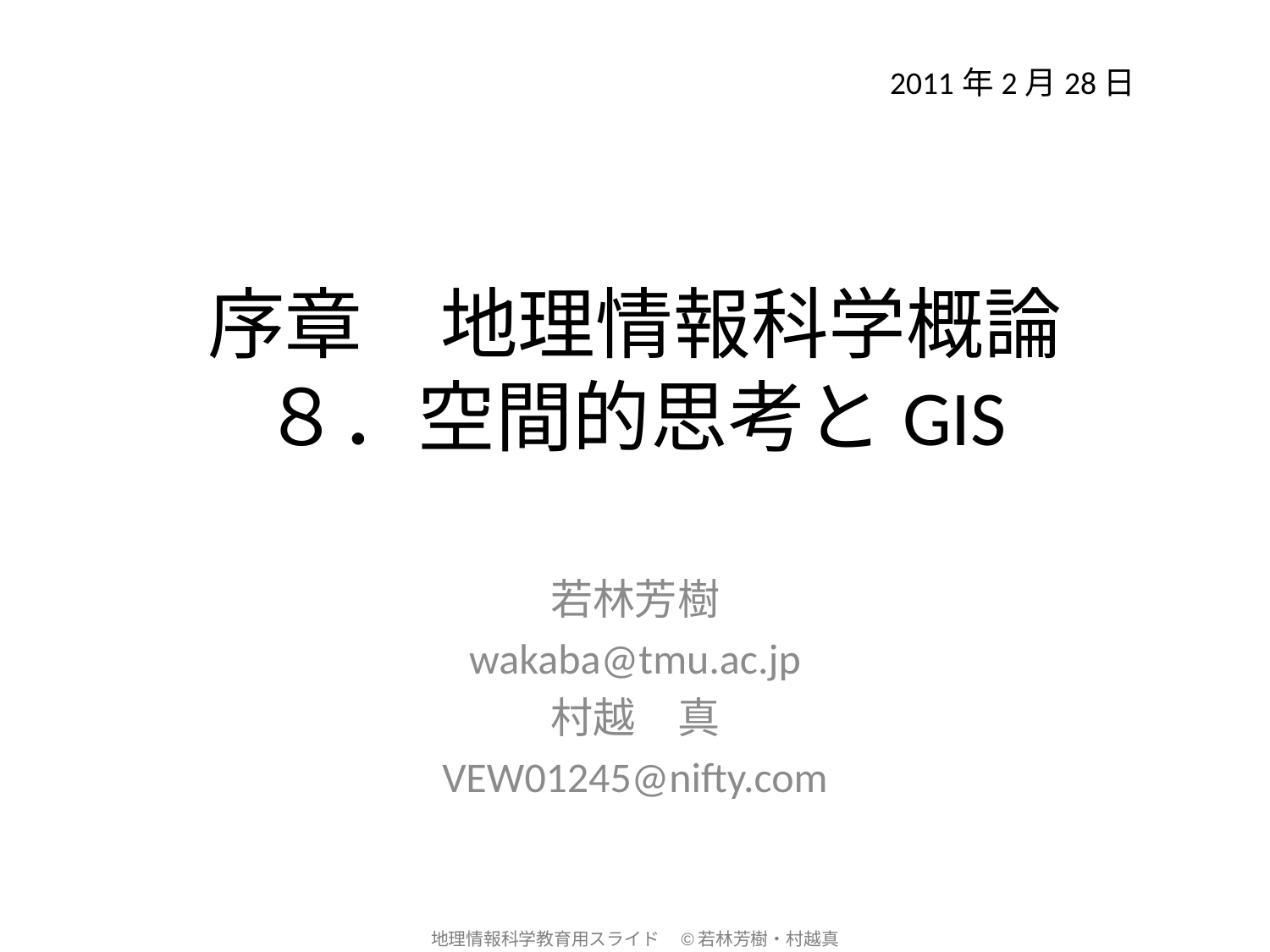

2011年2月28日
# 序章　地理情報科学概論 ８．空間的思考とGIS
若林芳樹
wakaba@tmu.ac.jp
村越　真
VEW01245@nifty.com